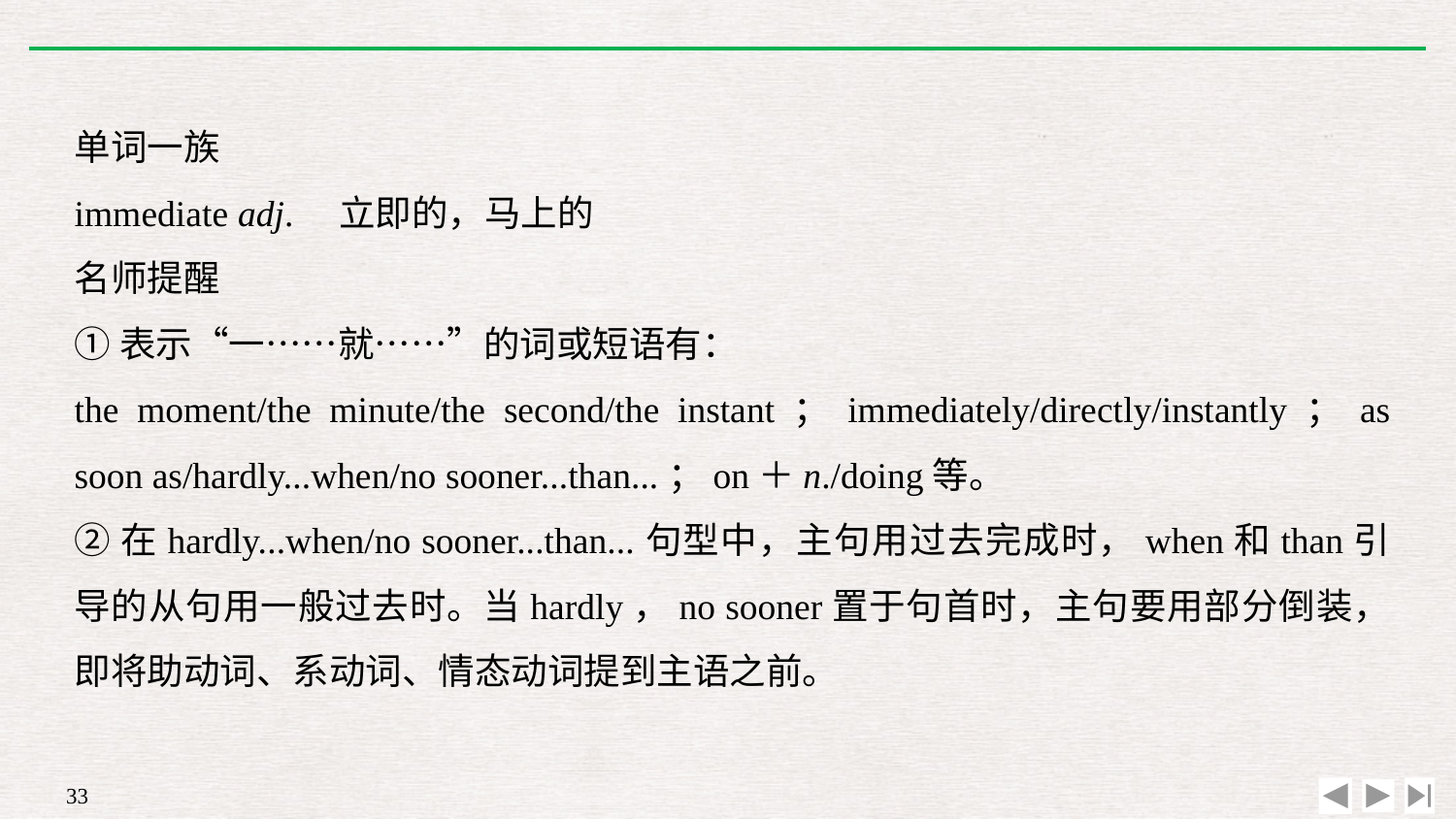

单词一族
immediate adj.　立即的，马上的
名师提醒
①表示“一……就……”的词或短语有：
the moment/the minute/the second/the instant；immediately/directly/instantly；as soon as/hardly...when/no sooner...than...；on＋n./doing等。
②在hardly...when/no sooner...than...句型中，主句用过去完成时，when和than引导的从句用一般过去时。当hardly，no sooner置于句首时，主句要用部分倒装，即将助动词、系动词、情态动词提到主语之前。